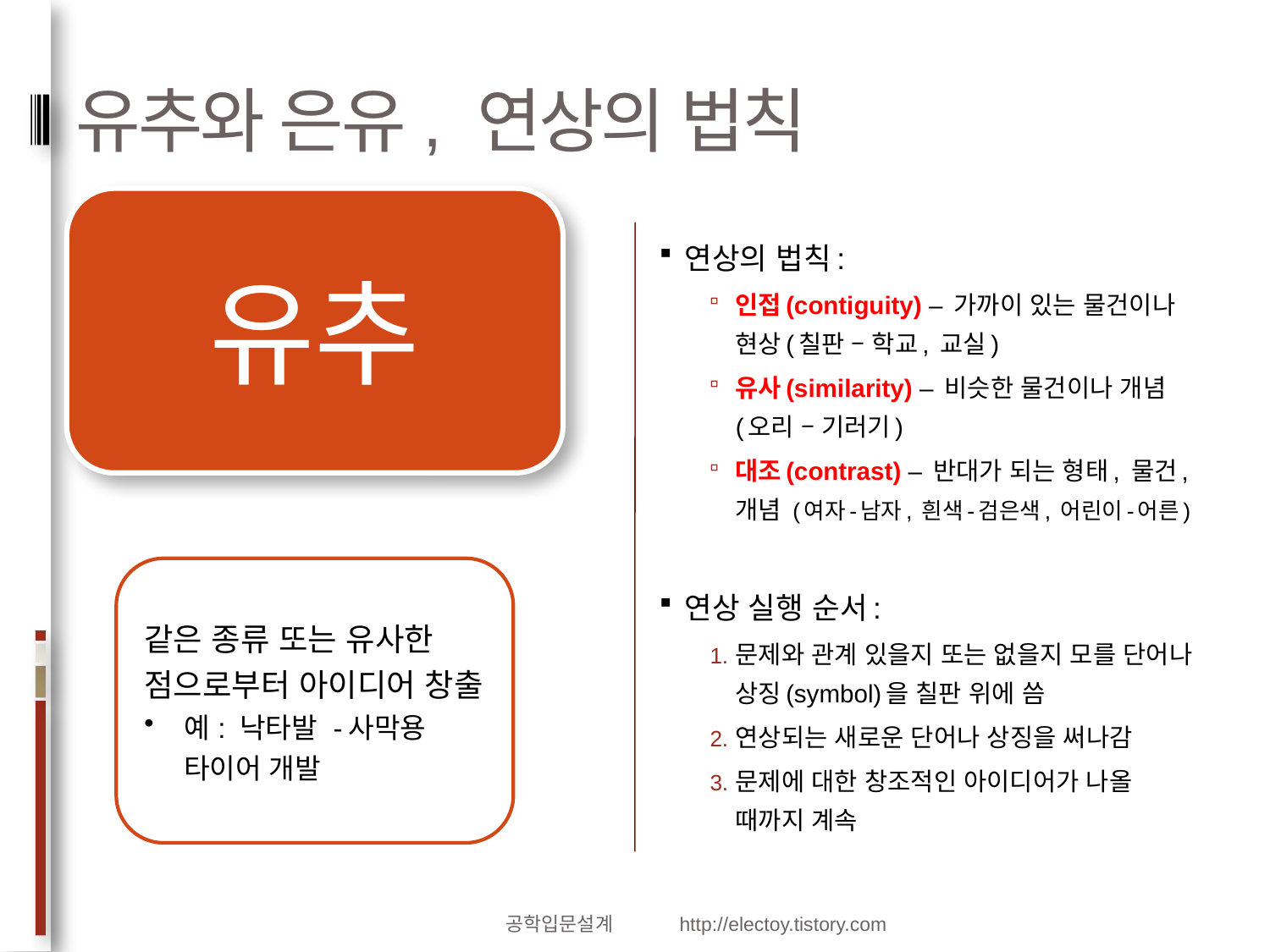

# 유추와 은유, 연상의 법칙
유추
같은 종류 또는 유사한 점으로부터 아이디어 창출
예: 낙타발 -사막용 타이어 개발
은유
연상의 법칙:
인접(contiguity) – 가까이 있는 물건이나 현상(칠판 – 학교, 교실)
유사(similarity) – 비슷한 물건이나 개념 (오리 – 기러기)
대조(contrast) – 반대가 되는 형태, 물건, 개념 (여자-남자, 흰색-검은색, 어린이-어른)

연상 실행 순서:
문제와 관계 있을지 또는 없을지 모를 단어나 상징(symbol)을 칠판 위에 씀
연상되는 새로운 단어나 상징을 써나감
문제에 대한 창조적인 아이디어가 나올 때까지 계속
공학입문설계          http://electoy.tistory.com